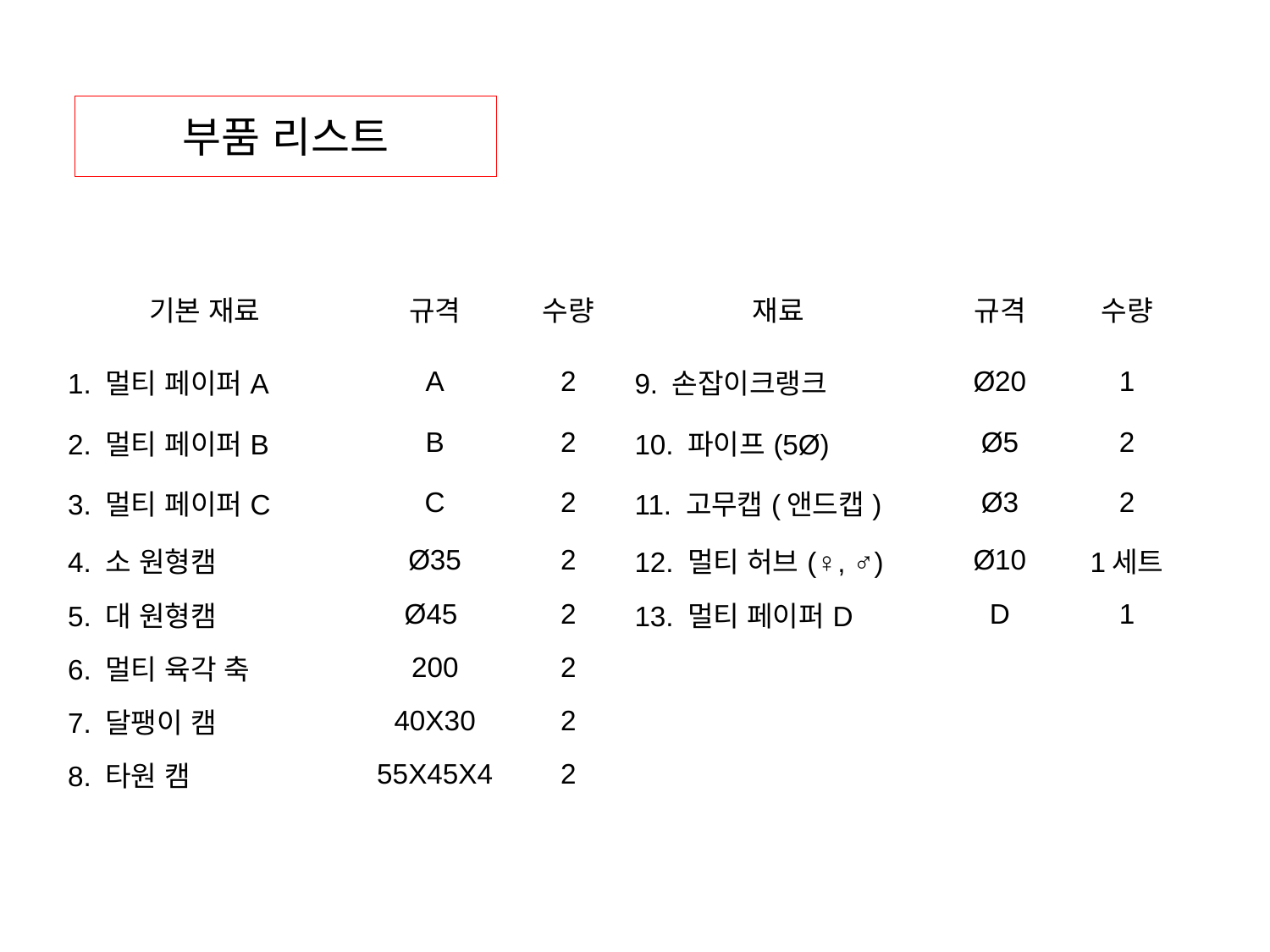

# 부품 리스트
| 기본 재료 | 규격 | 수량 | 재료 | 규격 | 수량 |
| --- | --- | --- | --- | --- | --- |
| 1. 멀티 페이퍼A | A | 2 | 9. 손잡이크랭크 | Ø20 | 1 |
| 2. 멀티 페이퍼B | B | 2 | 10. 파이프(5Ø) | Ø5 | 2 |
| 3. 멀티 페이퍼C | C | 2 | 11. 고무캡(앤드캡) | Ø3 | 2 |
| 4. 소 원형캠 | Ø35 | 2 | 12. 멀티 허브(♀, ♂) | Ø10 | 1세트 |
| 5. 대 원형캠 | Ø45 | 2 | 13. 멀티 페이퍼D | D | 1 |
| 6. 멀티 육각 축 | 200 | 2 |  |  |  |
| 7. 달팽이 캠 | 40X30 | 2 |  |  |  |
| 8. 타원 캠 | 55X45X4 | 2 |  |  |  |